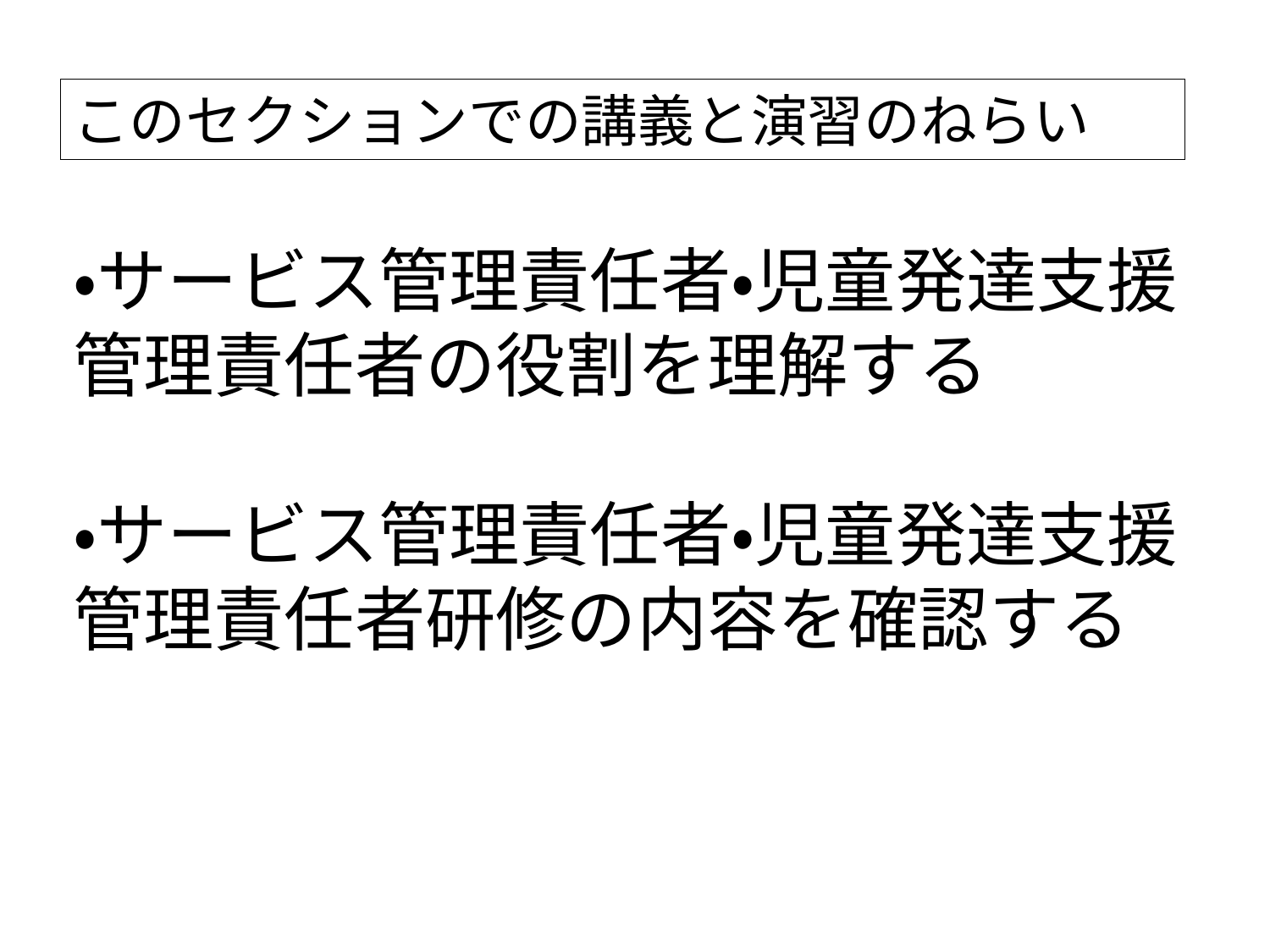

このセクションでの講義と演習のねらい
・サービス管理責任者・児童発達支援管理責任者の役割を理解する

・サービス管理責任者・児童発達支援管理責任者研修の内容を確認する